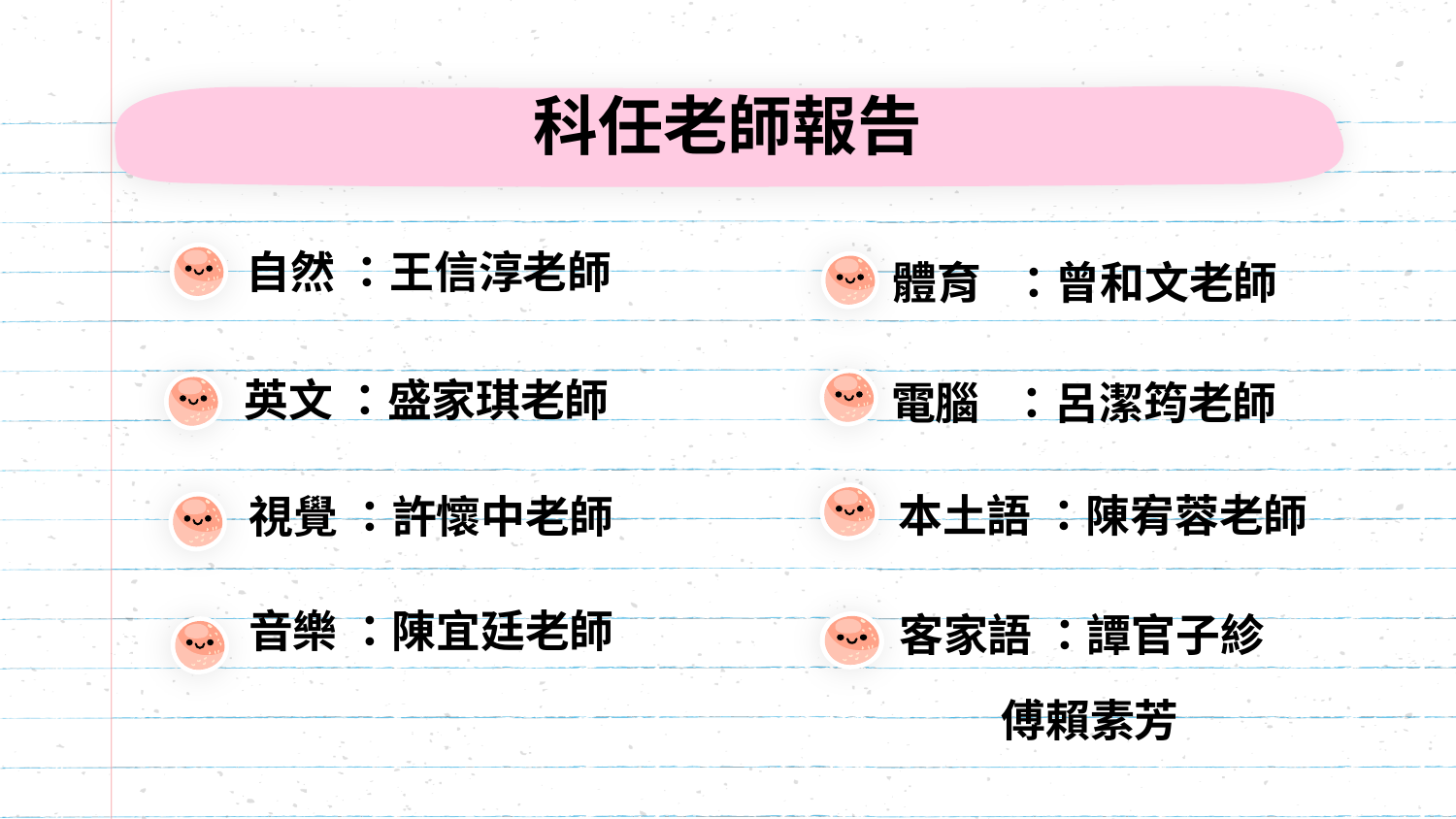

# 科任老師報告
自然 ：王信淳老師

體育   ：曾和文老師

英文 ：盛家琪老師

電腦   ：呂潔筠老師

本土語 ：陳宥蓉老師
視覺 ：許懷中老師

音樂 ：陳宜廷老師
客家語 ：譚官子紾

         傅賴素芳